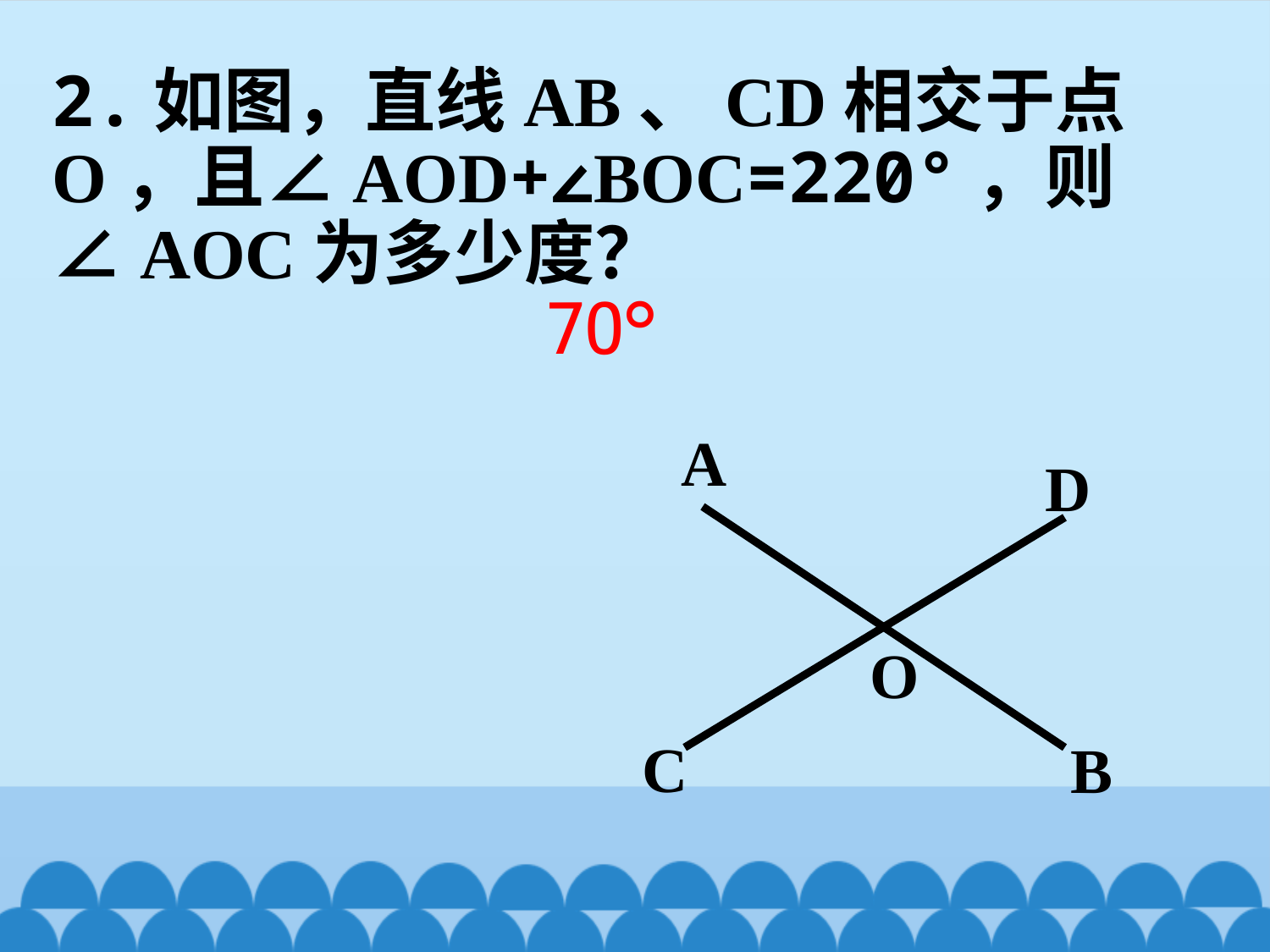

2.如图，直线AB、CD相交于点O，且∠AOD+∠BOC=220°，则∠AOC为多少度？
70°
A
D
O
C
B